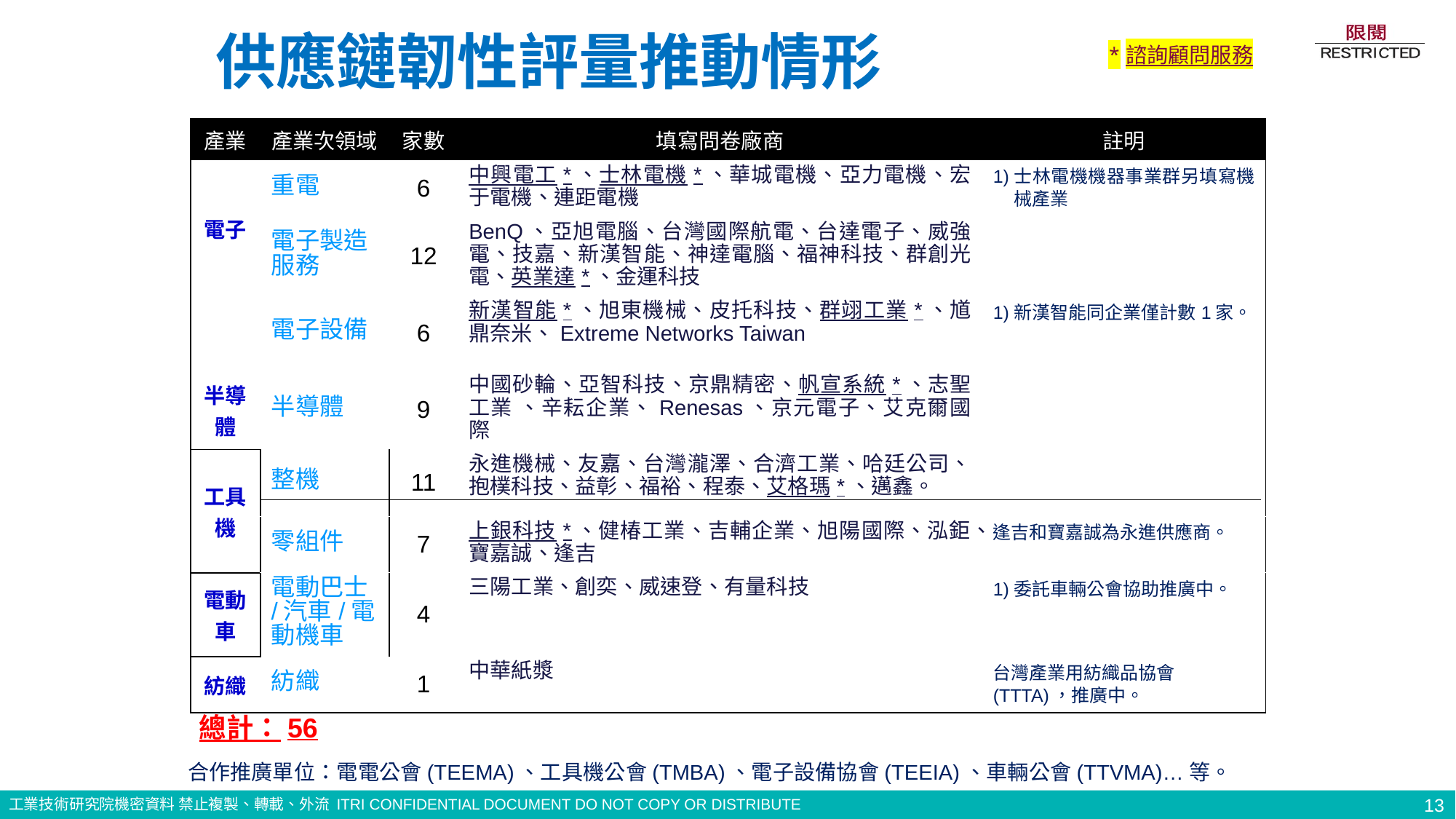

# 供應鏈韌性評量推動情形
*諮詢顧問服務
| 產業 | 產業次領域 | 家數 | 填寫問卷廠商 | 註明 |
| --- | --- | --- | --- | --- |
| 電子 | 重電 | 6 | 中興電工\*、士林電機\*、華城電機、亞力電機、宏于電機、連距電機 | 士林電機機器事業群另填寫機械產業 |
| 電子 | 電子製造服務 | 12 | BenQ、亞旭電腦、台灣國際航電、台達電子、威強電、技嘉、新漢智能、神達電腦、福神科技、群創光電、英業達\*、金運科技 |  |
|  | 電子設備 | 6 | 新漢智能\*、旭東機械、皮托科技、群翊工業\*、馗鼎奈米、Extreme Networks Taiwan | 新漢智能同企業僅計數1家。 |
| 半導體 | 半導體 | 9 | 中國砂輪、亞智科技、京鼎精密、帆宣系統\*、志聖工業 、辛耘企業、Renesas、京元電子、艾克爾國際 |  |
| 工具機 | 整機 | 11 | 永進機械、友嘉、台灣瀧澤、合濟工業、哈廷公司、抱樸科技、益彰、福裕、程泰、艾格瑪\*、邁鑫。 |  |
|  | 零組件 | 7 | 上銀科技\*、健椿工業、吉輔企業、旭陽國際、泓鉅、寶嘉誠、逢吉 | 逢吉和寶嘉誠為永進供應商。 |
| 電動車 | 電動巴士/汽車/電動機車 | 4 | 三陽工業、創奕、威速登、有量科技 | 委託車輛公會協助推廣中。 |
| 紡織 | 紡織 | 1 | 中華紙漿 | 台灣產業用紡織品協會(TTTA)，推廣中。 |
總計：56
合作推廣單位：電電公會(TEEMA)、工具機公會(TMBA)、電子設備協會(TEEIA)、車輛公會(TTVMA)…等。
13